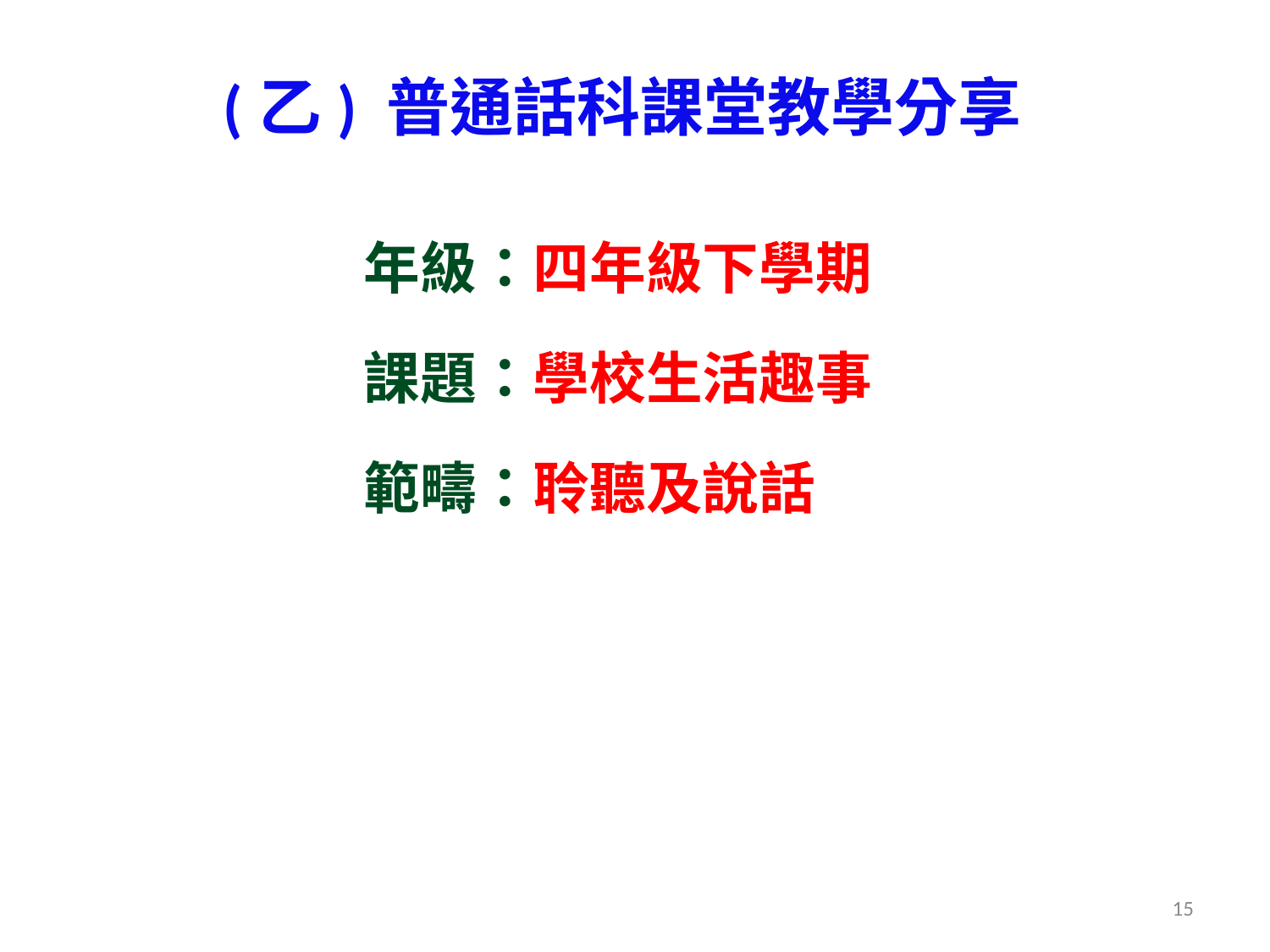

# (乙) 普通話科課堂教學分享
年級：四年級下學期
課題：學校生活趣事
範疇：聆聽及說話
15